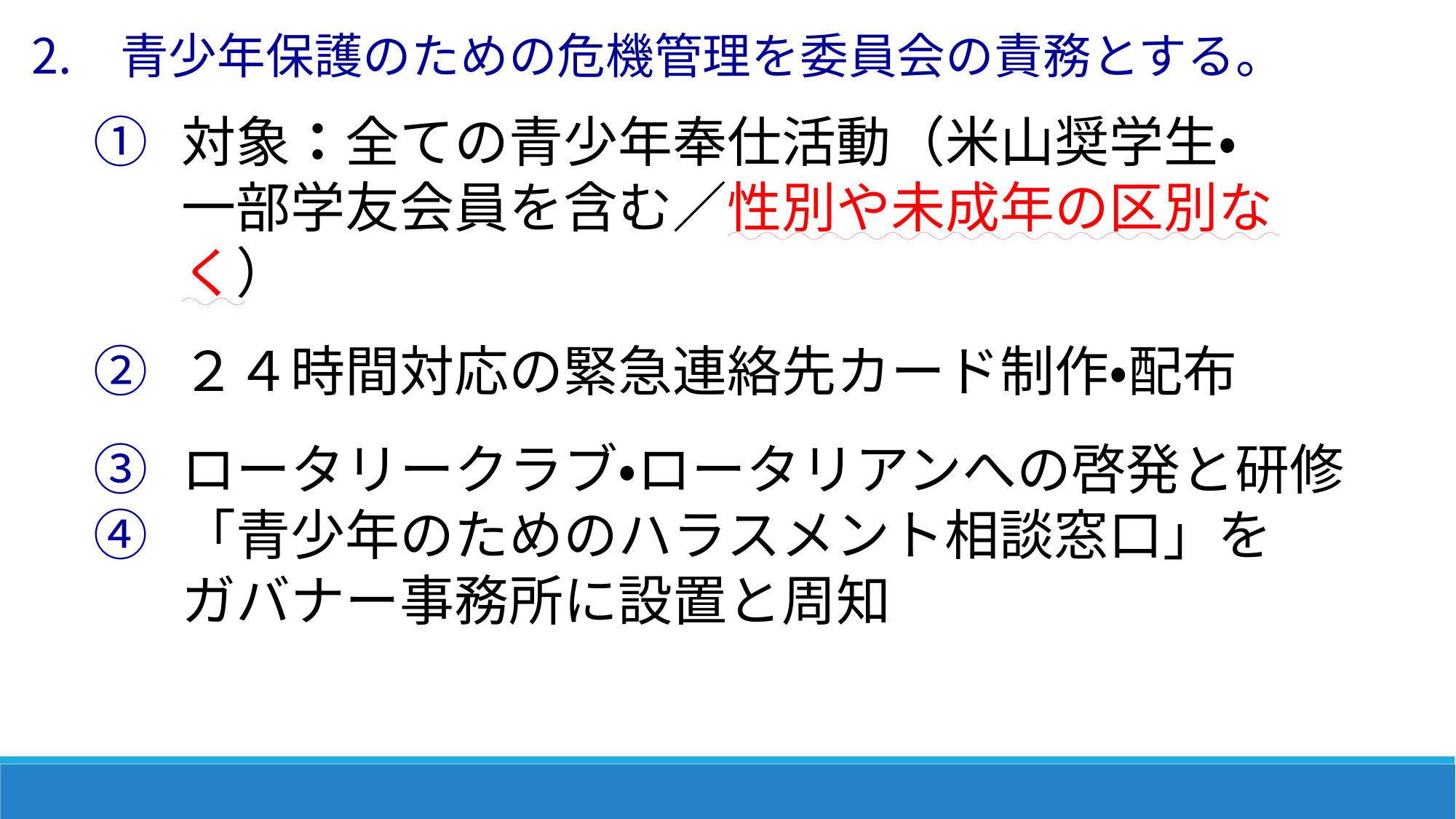

青少年保護のための危機管理を委員会の責務とする。
対象：全ての青少年奉仕活動（米山奨学生・
一部学友会員を含む／性別や未成年の区別なく）
２４時間対応の緊急連絡先カード制作・配布
ロータリークラブ・ロータリアンへの啓発と研修
「青少年のためのハラスメント相談窓口」を
ガバナー事務所に設置と周知